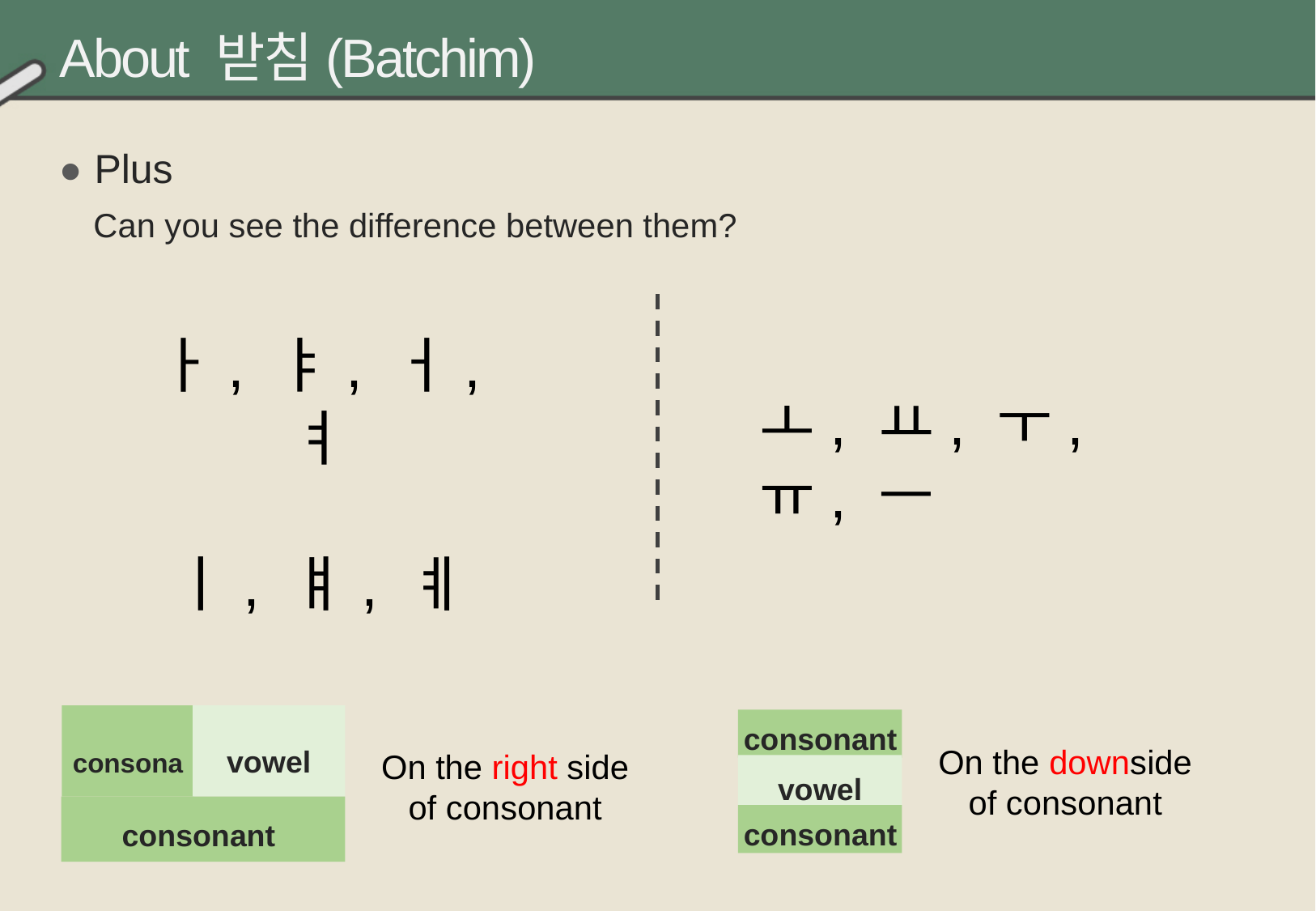

About 받침(Batchim)

Plus
Can you see the difference between them?
ㅏ, ㅑ, ㅓ, ㅕ

ㅣ, ㅒ, ㅖ
ㅗ, ㅛ, ㅜ, ㅠ, ㅡ
consonant

vowel

consonant
On the downside of consonant
On the right side of consonant
vowel

consonant

consonant